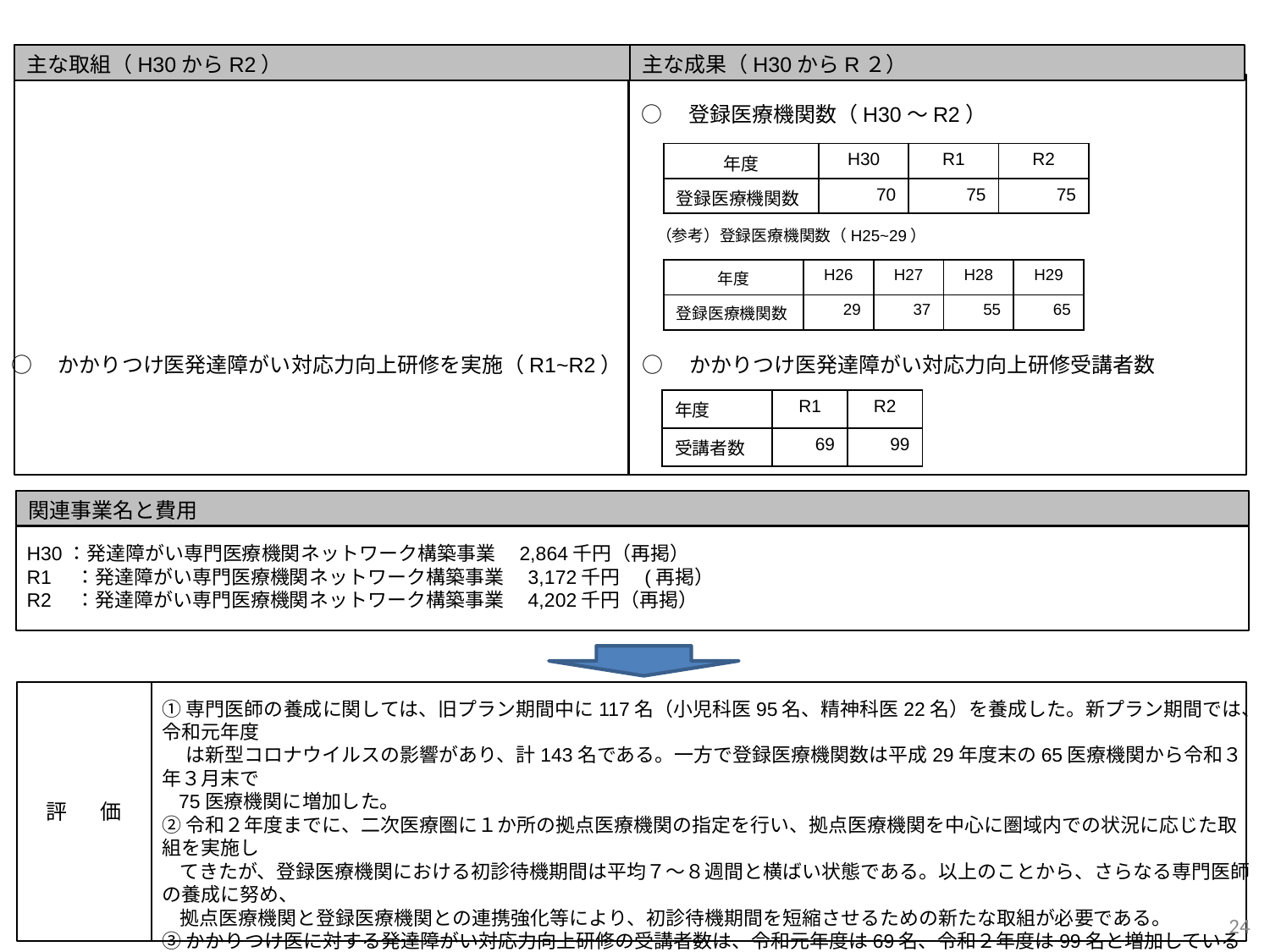

主な成果（H30からR２）
主な取組（H30からR2）

○　登録医療機関数（H30～R2）
| 年度 | H30 | R1 | R2 |
| --- | --- | --- | --- |
| 登録医療機関数 | 70 | 75 | 75 |
（参考）登録医療機関数（H25~29）
| 年度 | H26 | H27 | H28 | H29 |
| --- | --- | --- | --- | --- |
| 登録医療機関数 | 29 | 37 | 55 | 65 |

○　かかりつけ医発達障がい対応力向上研修を実施（R1~R2）
○　かかりつけ医発達障がい対応力向上研修受講者数
| 年度 | R1 | R2 |
| --- | --- | --- |
| 受講者数 | 69 | 99 |

関連事業名と費用

H30：発達障がい専門医療機関ネットワーク構築事業　2,864千円（再掲）
R1　：発達障がい専門医療機関ネットワーク構築事業　3,172千円　(再掲）
R2　：発達障がい専門医療機関ネットワーク構築事業　4,202千円（再掲）

評       価
①専門医師の養成に関しては、旧プラン期間中に117名（小児科医95名、精神科医22名）を養成した。新プラン期間では、令和元年度
　 は新型コロナウイルスの影響があり、計143名である。一方で登録医療機関数は平成29年度末の65医療機関から令和３年３月末で
   75医療機関に増加した。
②令和２年度までに、二次医療圏に１か所の拠点医療機関の指定を行い、拠点医療機関を中心に圏域内での状況に応じた取組を実施し
   てきたが、登録医療機関における初診待機期間は平均７～８週間と横ばい状態である。以上のことから、さらなる専門医師の養成に努め、
   拠点医療機関と登録医療機関との連携強化等により、初診待機期間を短縮させるための新たな取組が必要である。
③かかりつけ医に対する発達障がい対応力向上研修の受講者数は、令和元年度は69名、令和２年度は99名と増加していることから、かかり
   つけ医の発達障がいへの関心の高さが伺えることから、引き続き取りんでいくべき。
24